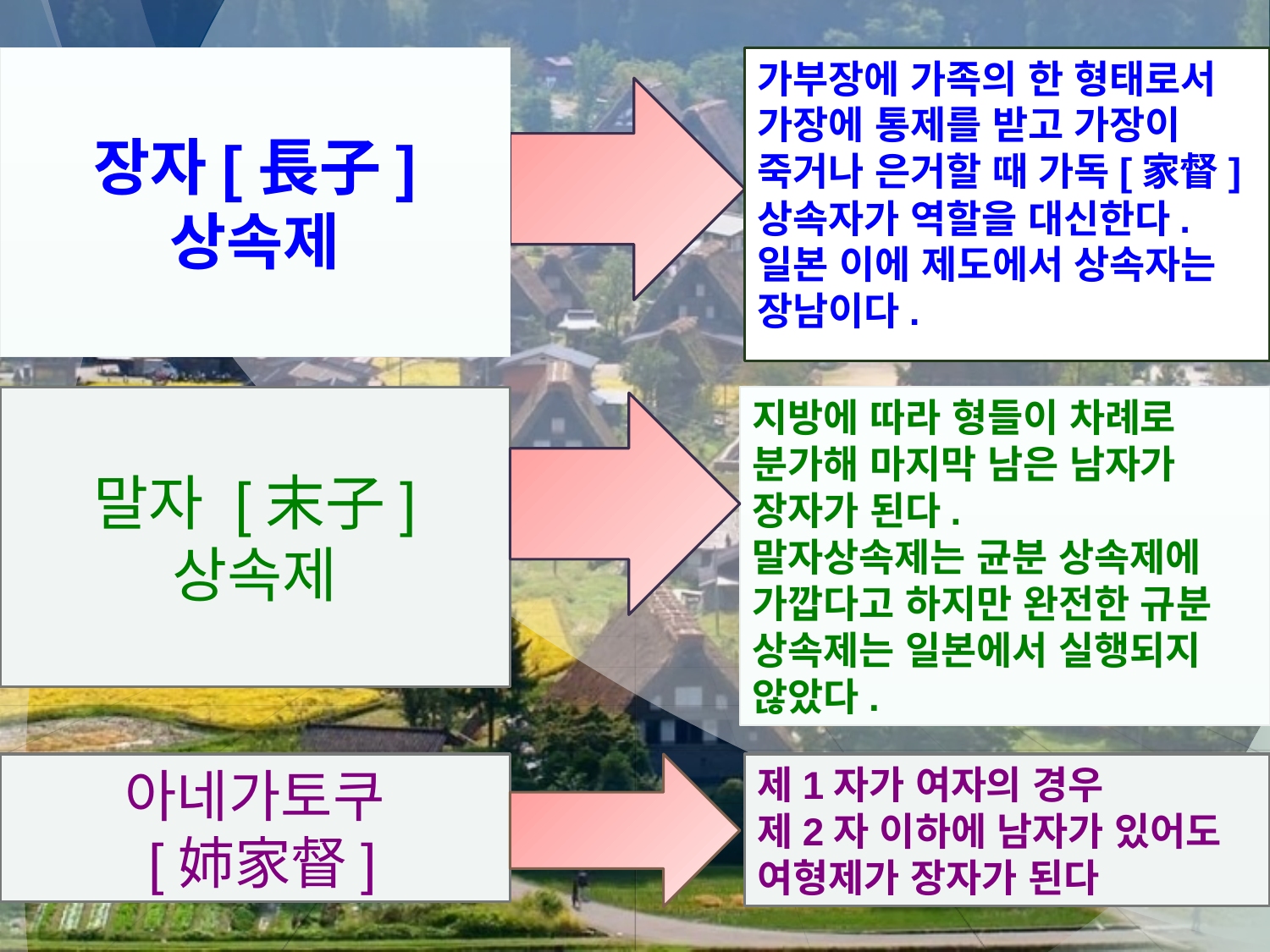

장자[長子] 상속제

가부장에 가족의 한 형태로서 가장에 통제를 받고 가장이
죽거나 은거할 때 가독[家督] 상속자가 역할을 대신한다.
일본 이에 제도에서 상속자는 장남이다.

말자 [末子] 상속제

지방에 따라 형들이 차례로
분가해 마지막 남은 남자가
장자가 된다.
말자상속제는 균분 상속제에 가깝다고 하지만 완전한 규분 상속제는 일본에서 실행되지 않았다.

아네가토쿠
 [姉家督]

제1자가 여자의 경우
제2자 이하에 남자가 있어도 여형제가 장자가 된다